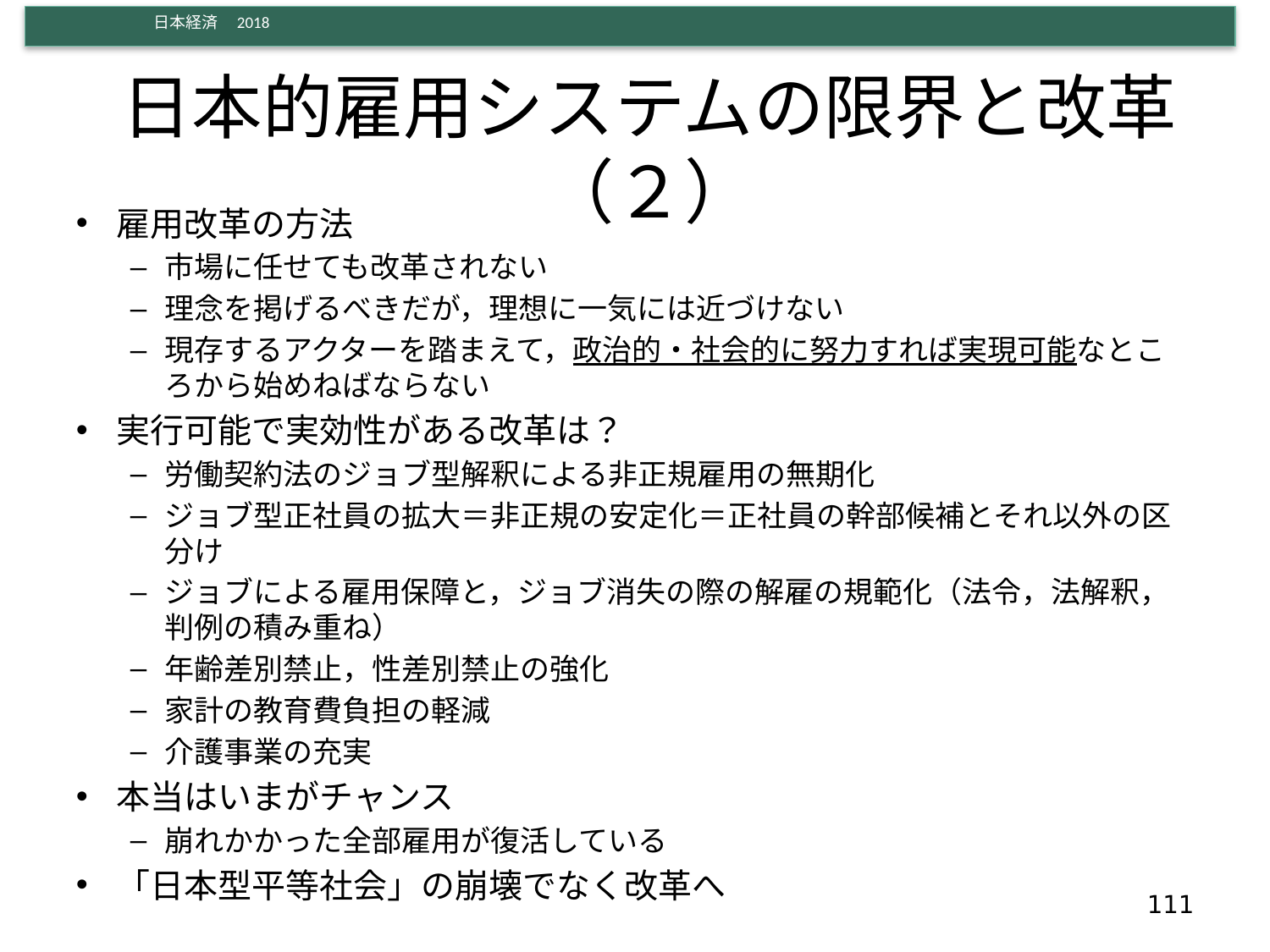

# 日本的雇用システムの限界と改革（２）
雇用改革の方法
市場に任せても改革されない
理念を掲げるべきだが，理想に一気には近づけない
現存するアクターを踏まえて，政治的・社会的に努力すれば実現可能なところから始めねばならない
実行可能で実効性がある改革は？
労働契約法のジョブ型解釈による非正規雇用の無期化
ジョブ型正社員の拡大＝非正規の安定化＝正社員の幹部候補とそれ以外の区分け
ジョブによる雇用保障と，ジョブ消失の際の解雇の規範化（法令，法解釈，判例の積み重ね）
年齢差別禁止，性差別禁止の強化
家計の教育費負担の軽減
介護事業の充実
本当はいまがチャンス
崩れかかった全部雇用が復活している
「日本型平等社会」の崩壊でなく改革へ

111